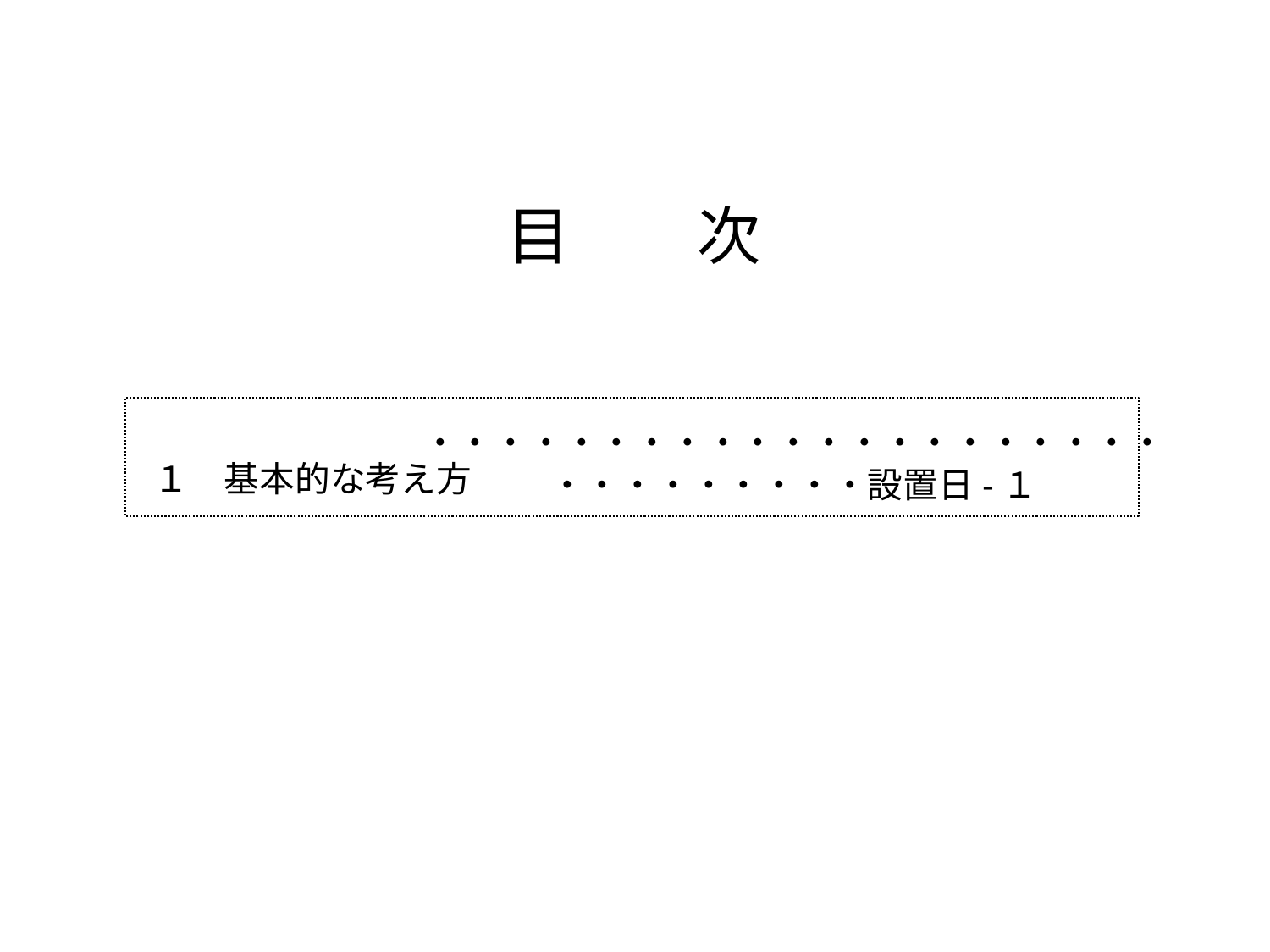

# 目　　次
 １　基本的な考え方
・・・・・・・・・・・・・・・・・・・・・・・・・・・・・・設置日-１